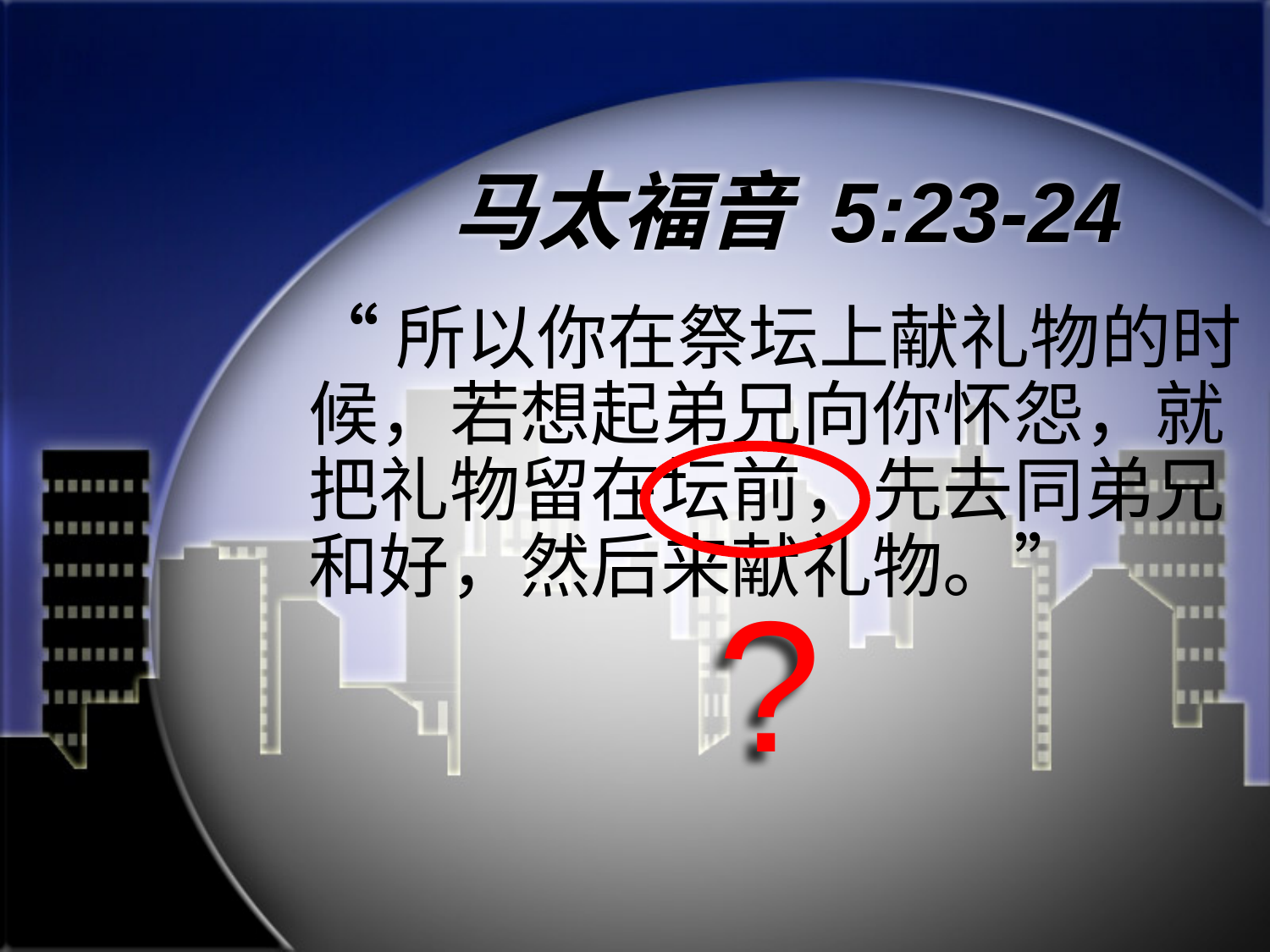

# 马太福音 5:23-24
“所以你在祭坛上献礼物的时候，若想起弟兄向你怀怨，就把礼物留在坛前，先去同弟兄和好，然后来献礼物。”

?